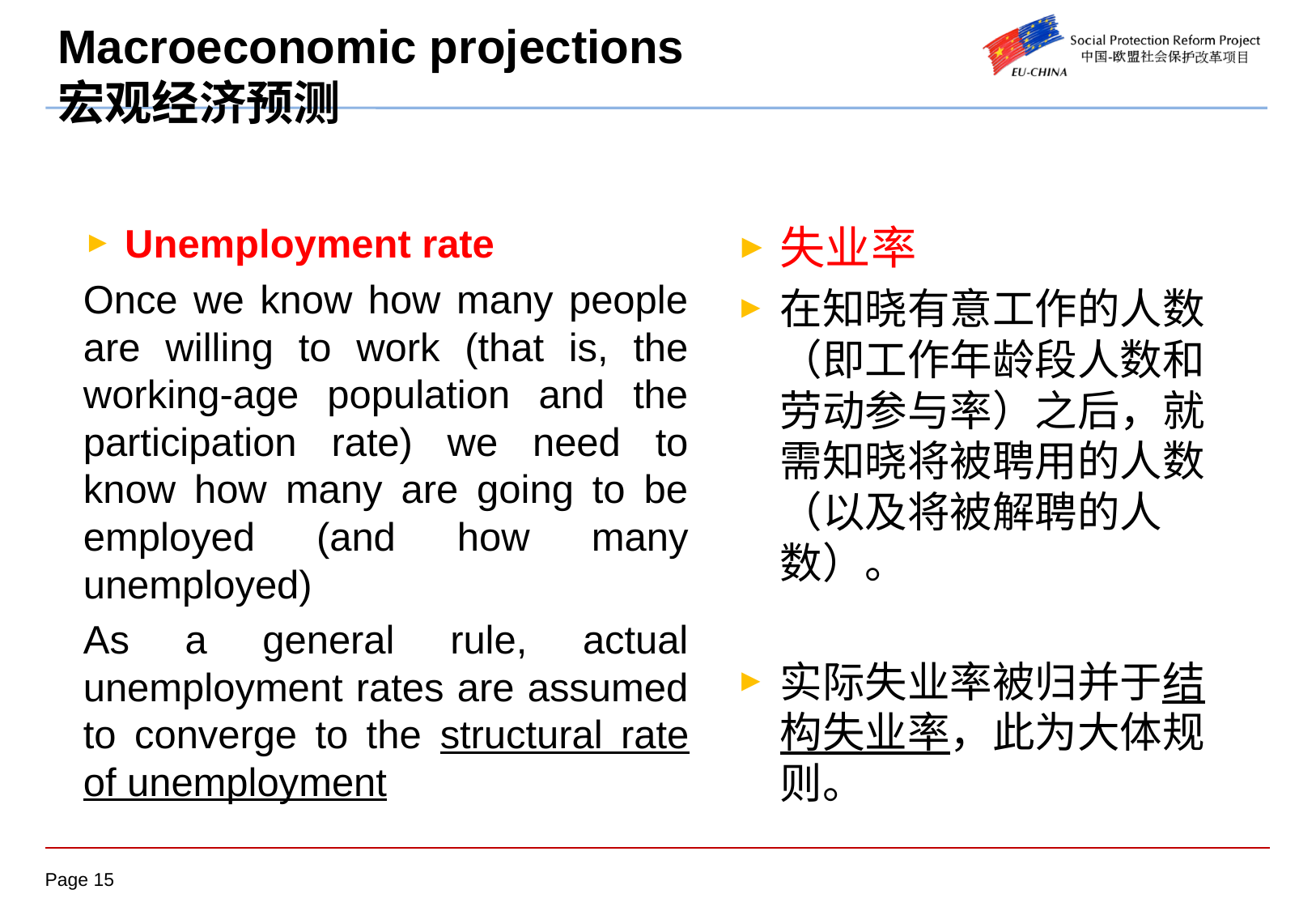

# Macroeconomic projections 宏观经济预测
Unemployment rate
Once we know how many people are willing to work (that is, the working-age population and the participation rate) we need to know how many are going to be employed (and how many unemployed)
As a general rule, actual unemployment rates are assumed to converge to the structural rate of unemployment
失业率
在知晓有意工作的人数（即工作年龄段人数和劳动参与率）之后，就需知晓将被聘用的人数（以及将被解聘的人数）。

实际失业率被归并于结构失业率，此为大体规则。